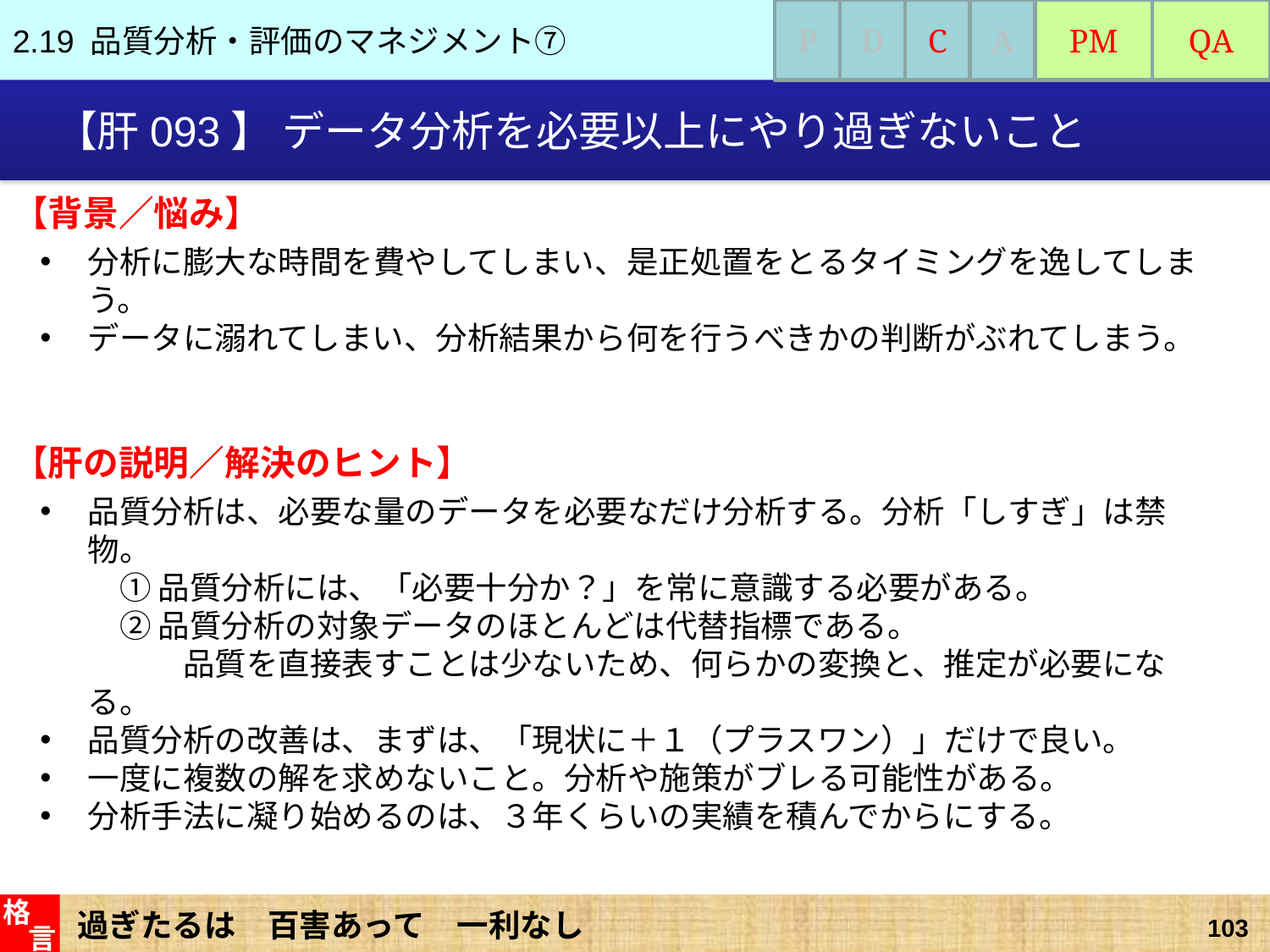

2.19 品質分析・評価のマネジメント⑦
P
D
C
A
PM
QA
# 【肝093】 データ分析を必要以上にやり過ぎないこと
【背景／悩み】
分析に膨大な時間を費やしてしまい、是正処置をとるタイミングを逸してしまう。
データに溺れてしまい、分析結果から何を行うべきかの判断がぶれてしまう。
【肝の説明／解決のヒント】
品質分析は、必要な量のデータを必要なだけ分析する。分析「しすぎ」は禁物。
　① 品質分析には、「必要十分か？」を常に意識する必要がある。
　② 品質分析の対象データのほとんどは代替指標である。
　　　品質を直接表すことは少ないため、何らかの変換と、推定が必要になる。
品質分析の改善は、まずは、「現状に＋１（プラスワン）」だけで良い。
一度に複数の解を求めないこと。分析や施策がブレる可能性がある。
分析手法に凝り始めるのは、３年くらいの実績を積んでからにする。
過ぎたるは　百害あって　一利なし
格
言
103